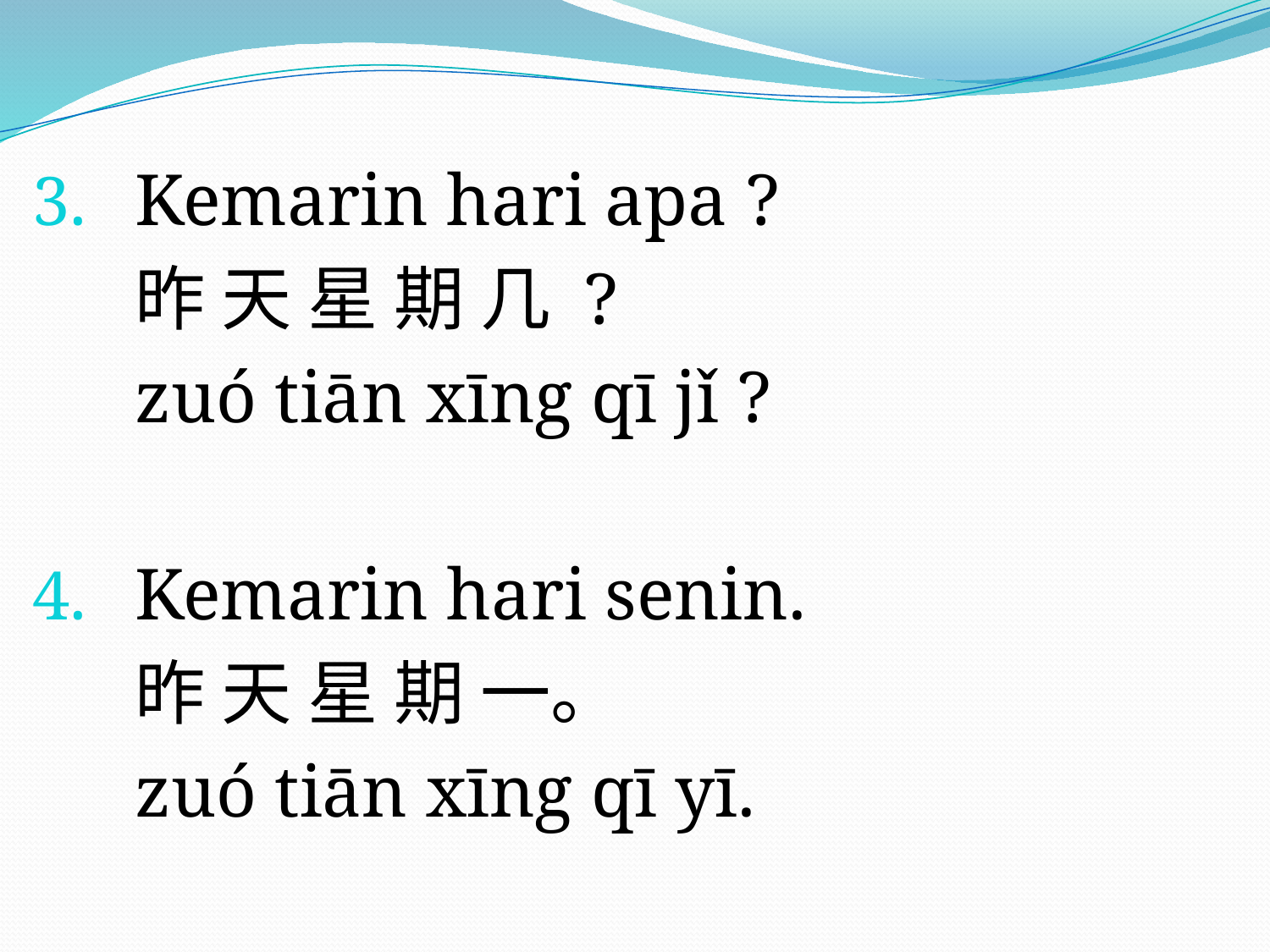

Kemarin hari apa ?
	昨 天 星 期 几 ?
	zuó tiān xīng qī jǐ ?

Kemarin hari senin.
	昨 天 星 期 一。
	zuó tiān xīng qī yī.